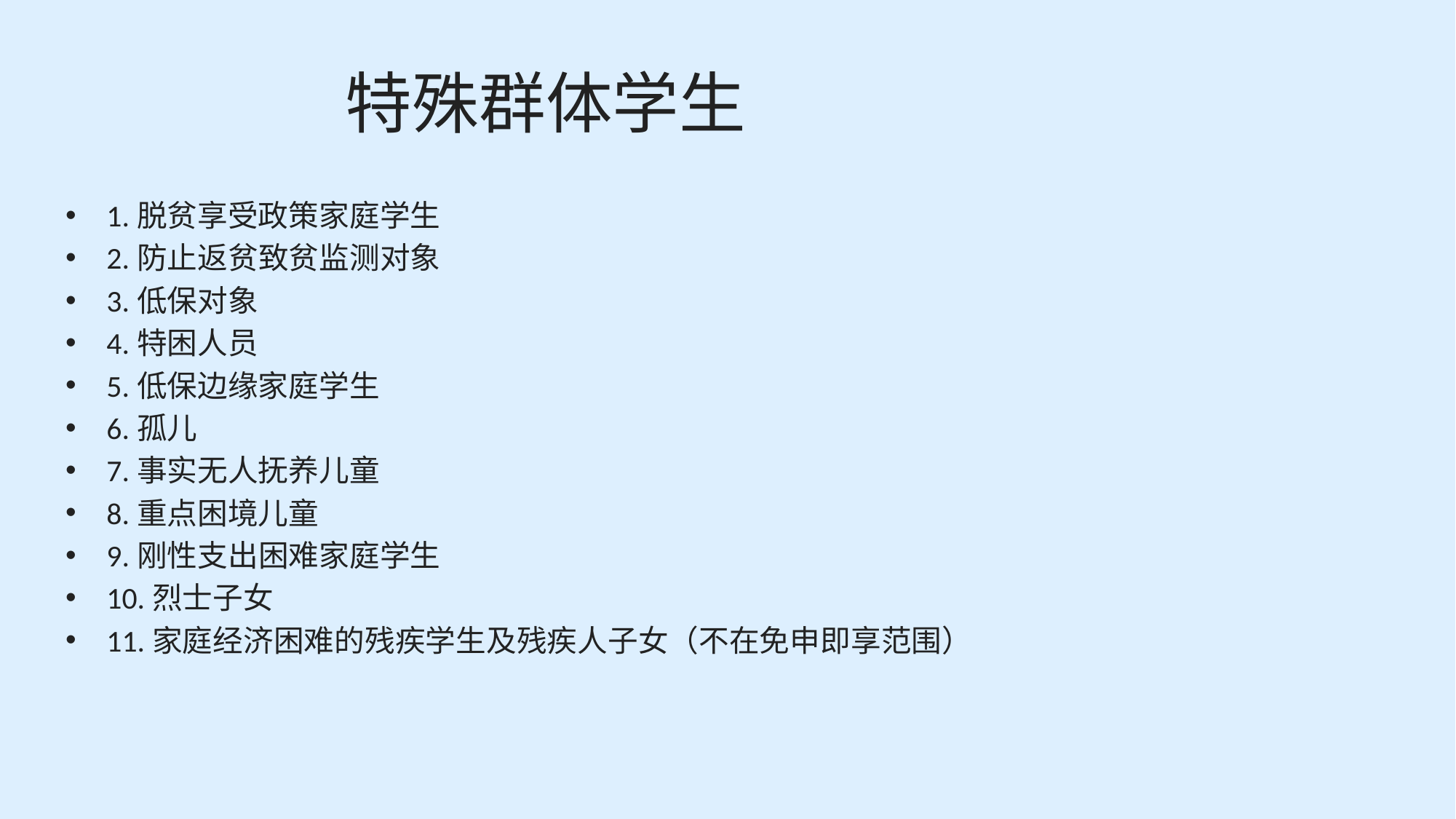

# 特殊群体学生
1.脱贫享受政策家庭学生
2.防止返贫致贫监测对象
3.低保对象
4.特困人员
5.低保边缘家庭学生
6.孤儿
7.事实无人抚养儿童
8.重点困境儿童
9.刚性支出困难家庭学生
10.烈士子女
11.家庭经济困难的残疾学生及残疾人子女（不在免申即享范围）